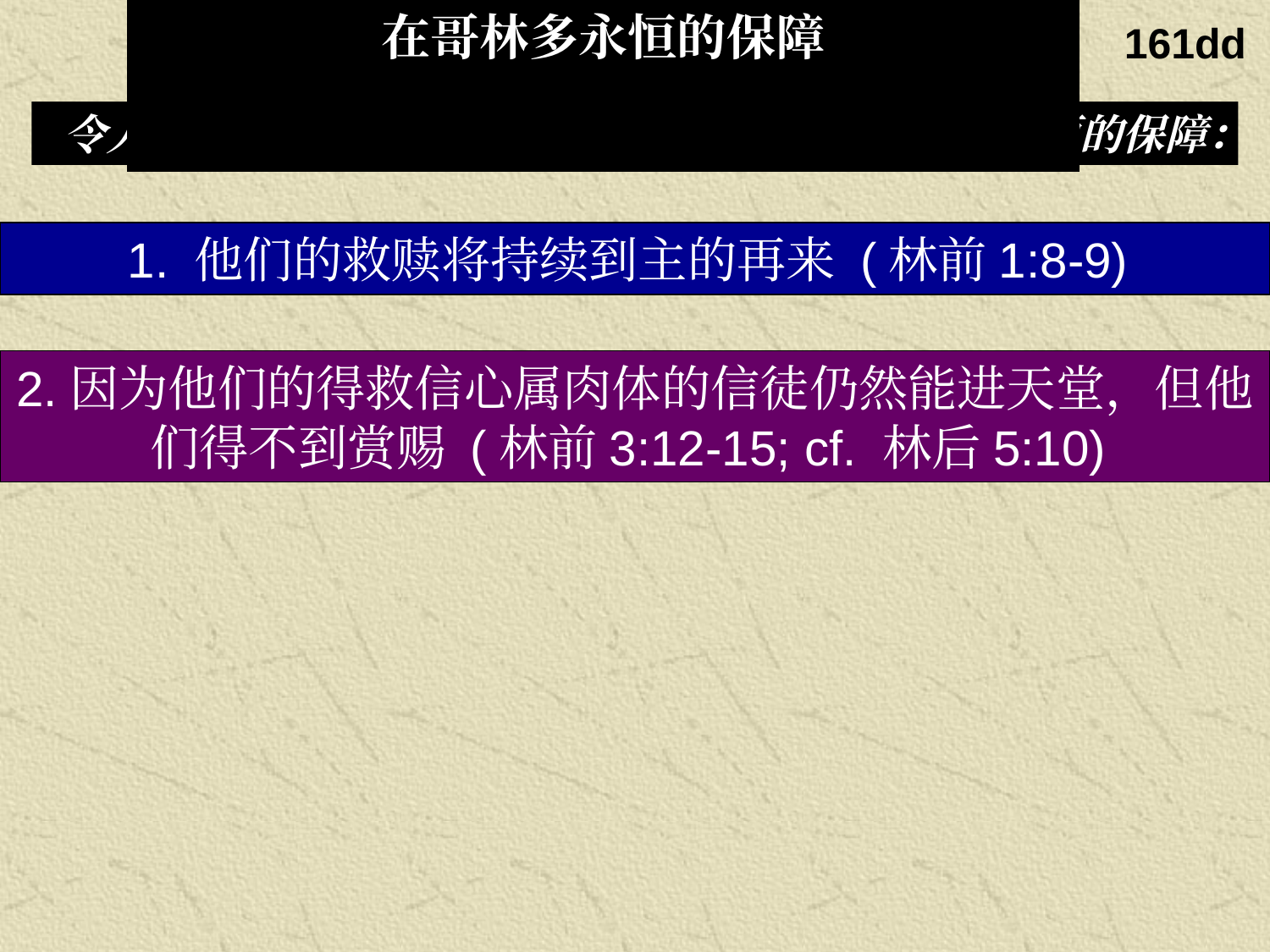

在哥林多永恒的保障
161dd
令人惊讶的是，保罗反复向哥林多信徒肯定他们有永恒的保障：
1. 他们的救赎将持续到主的再来 (林前1:8-9)
2.因为他们的得救信心属肉体的信徒仍然能进天堂，但他们得不到赏赐 (林前3:12-15; cf. 林后5:10)